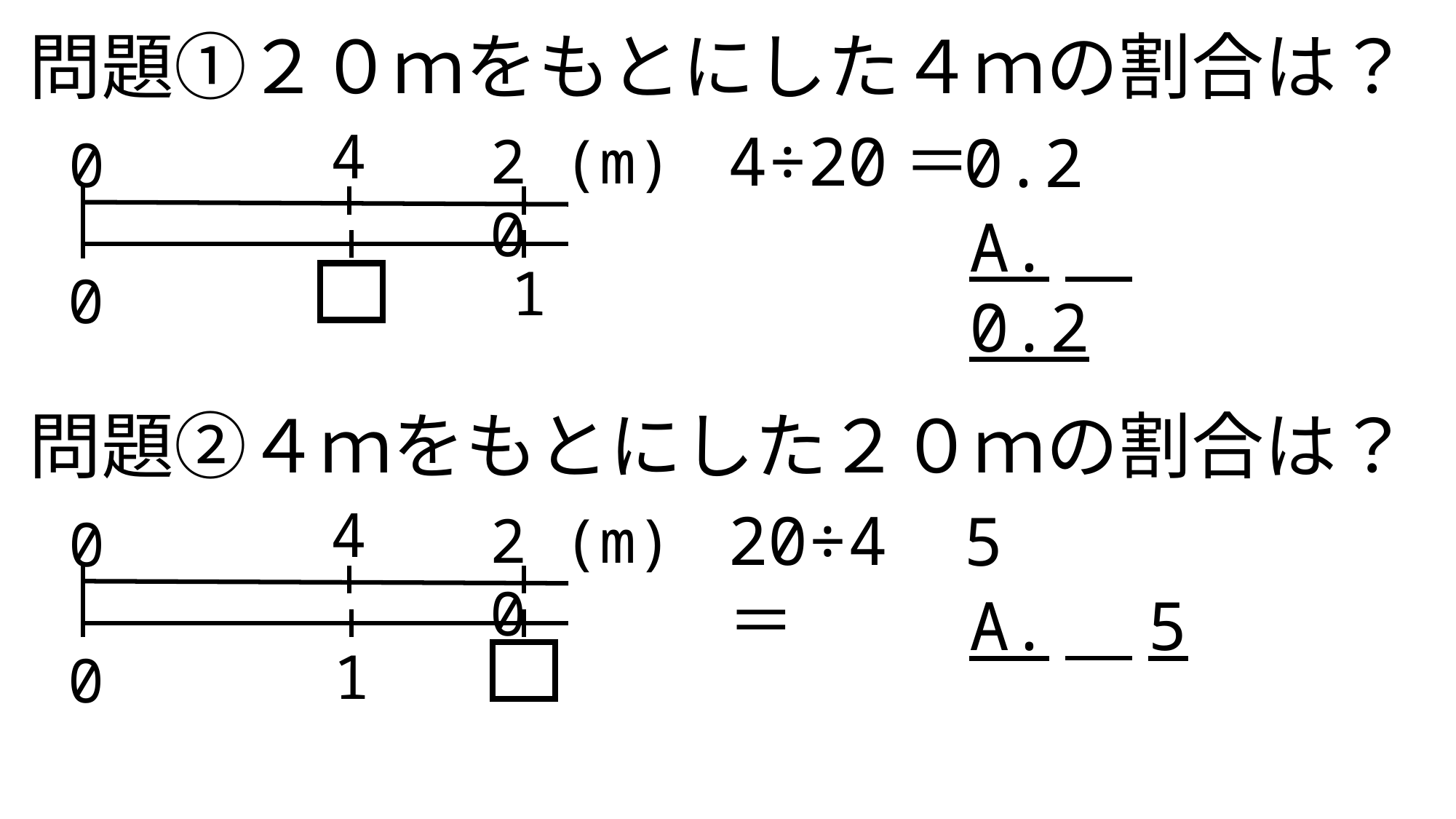

問題①２０ｍをもとにした４ｍの割合は？
4
4÷20＝
0.2
20
(m)
0
A.　0.2
1
0

問題②４ｍをもとにした２０ｍの割合は？
4
20÷4＝
5
20
(m)
0
A.　5
1
0